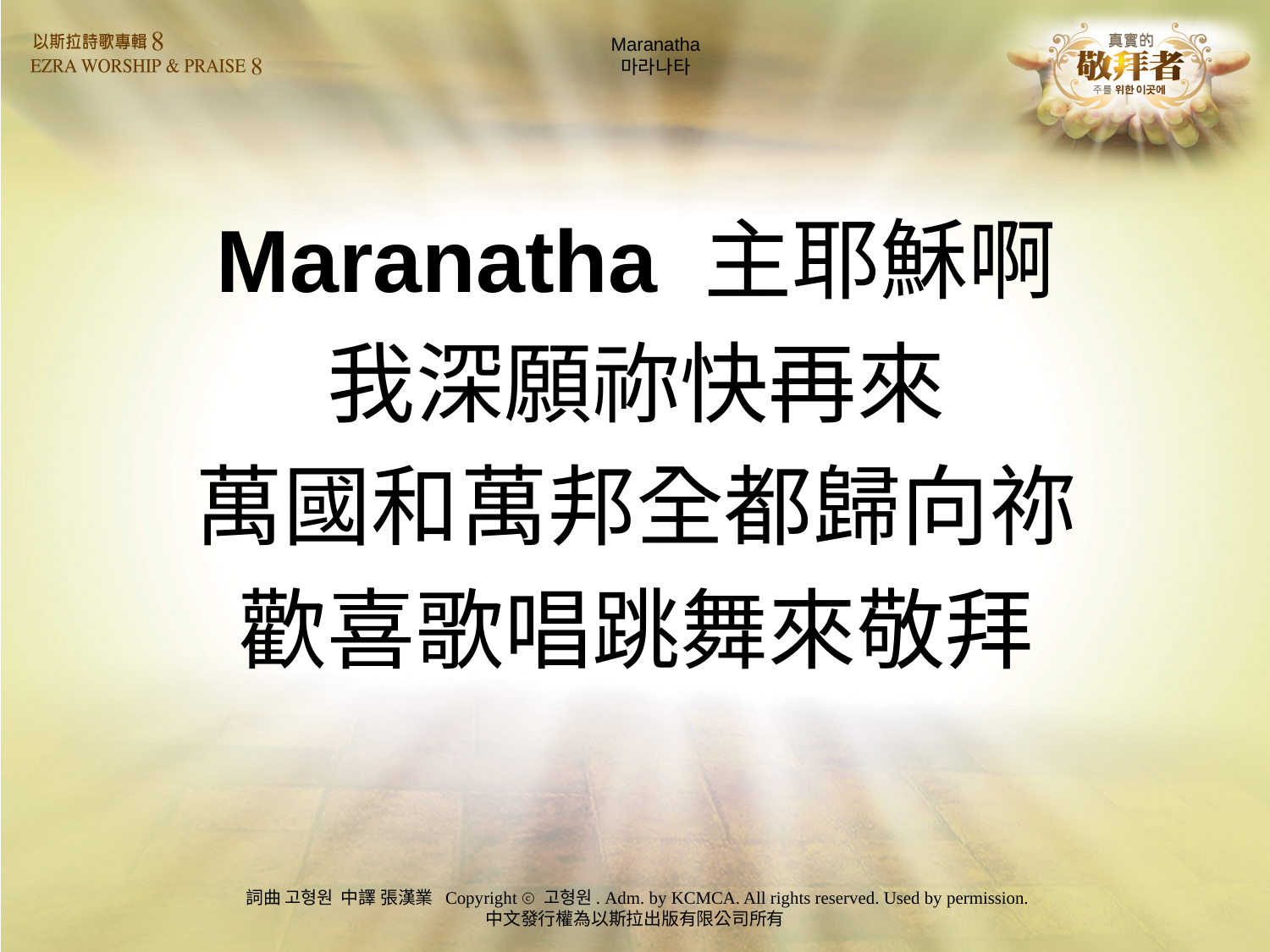

# Maranatha 마라나타
Maranatha 主耶穌啊
我深願祢快再來
萬國和萬邦全都歸向祢
歡喜歌唱跳舞來敬拜
詞曲 고형원  中譯 張漢業  Copyright ⓒ 고형원. Adm. by KCMCA. All rights reserved. Used by permission.
中文發行權為以斯拉出版有限公司所有